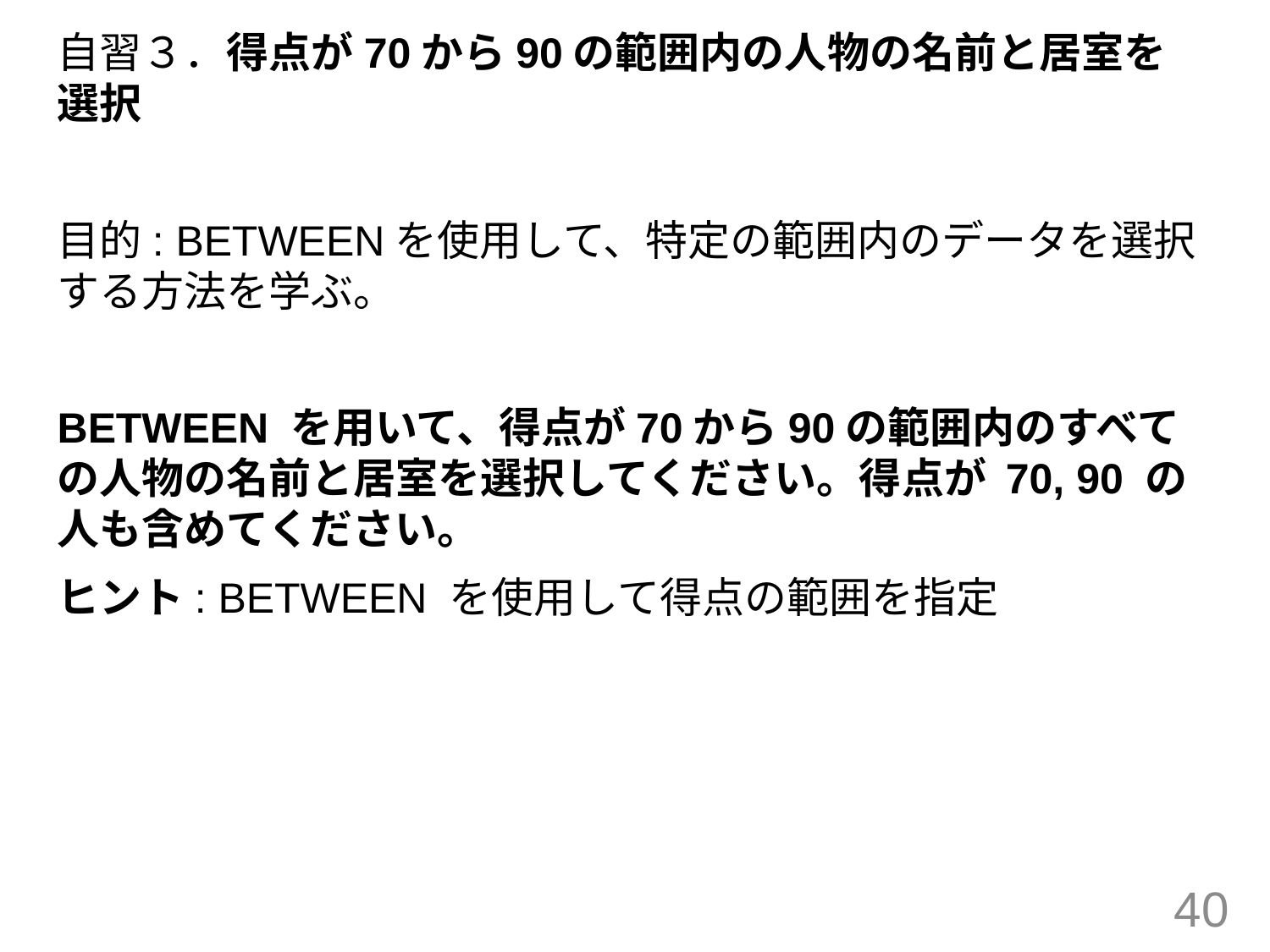

自習３．得点が70から90の範囲内の人物の名前と居室を選択

目的: BETWEENを使用して、特定の範囲内のデータを選択する方法を学ぶ。

BETWEEN を用いて、得点が70から90の範囲内のすべての人物の名前と居室を選択してください。得点が 70, 90 の人も含めてください。
ヒント: BETWEEN を使用して得点の範囲を指定

40